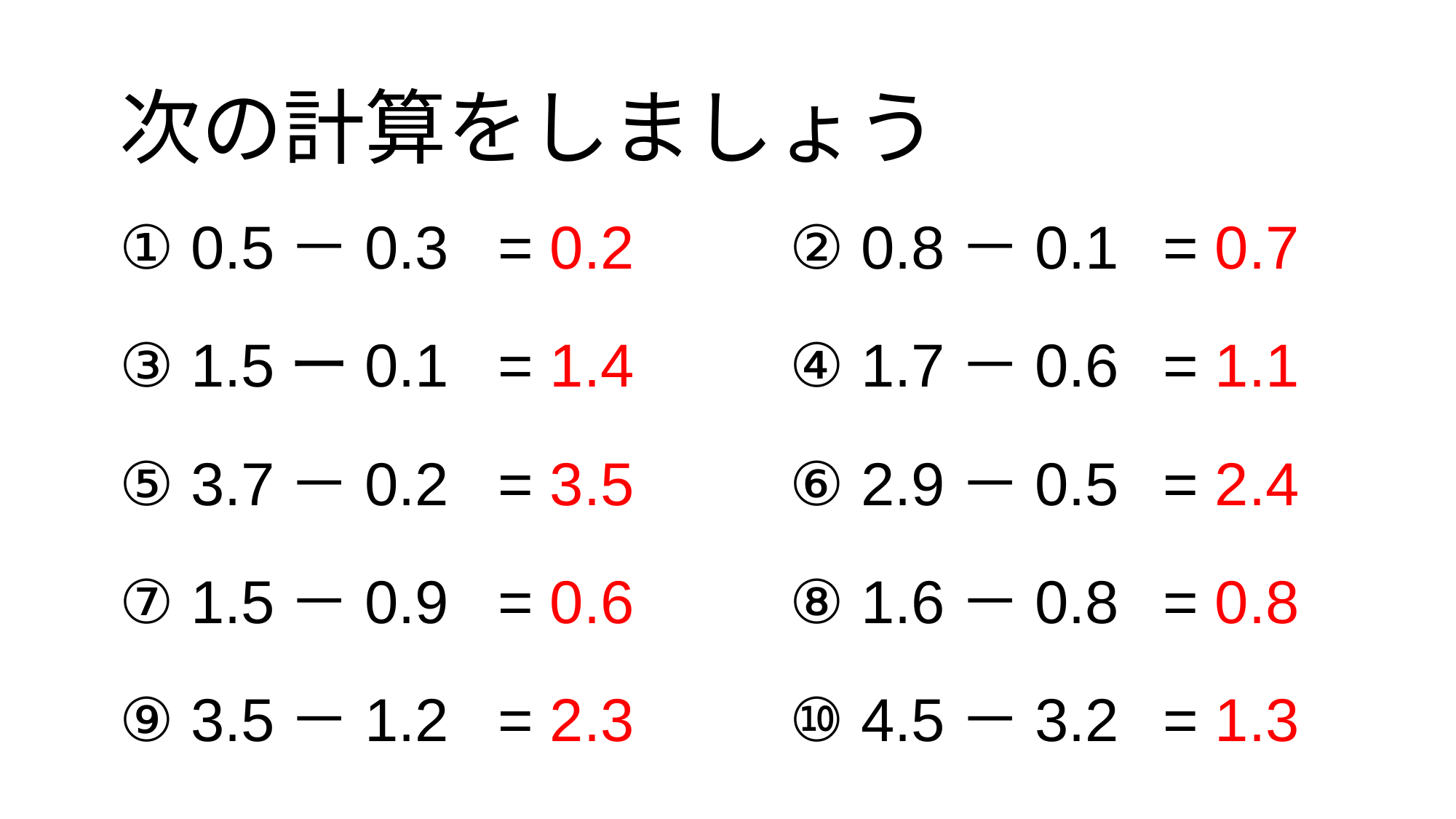

次の計算をしましょう
① 0.5－0.3
= 0.2
② 0.8－0.1
= 0.7
③ 1.5ー0.1
= 1.4
④ 1.7－0.6
= 1.1
⑤ 3.7－0.2
= 3.5
⑥ 2.9－0.5
= 2.4
⑦ 1.5－0.9
= 0.6
⑧ 1.6－0.8
= 0.8
⑨ 3.5－1.2
= 2.3
⑩ 4.5－3.2
= 1.3